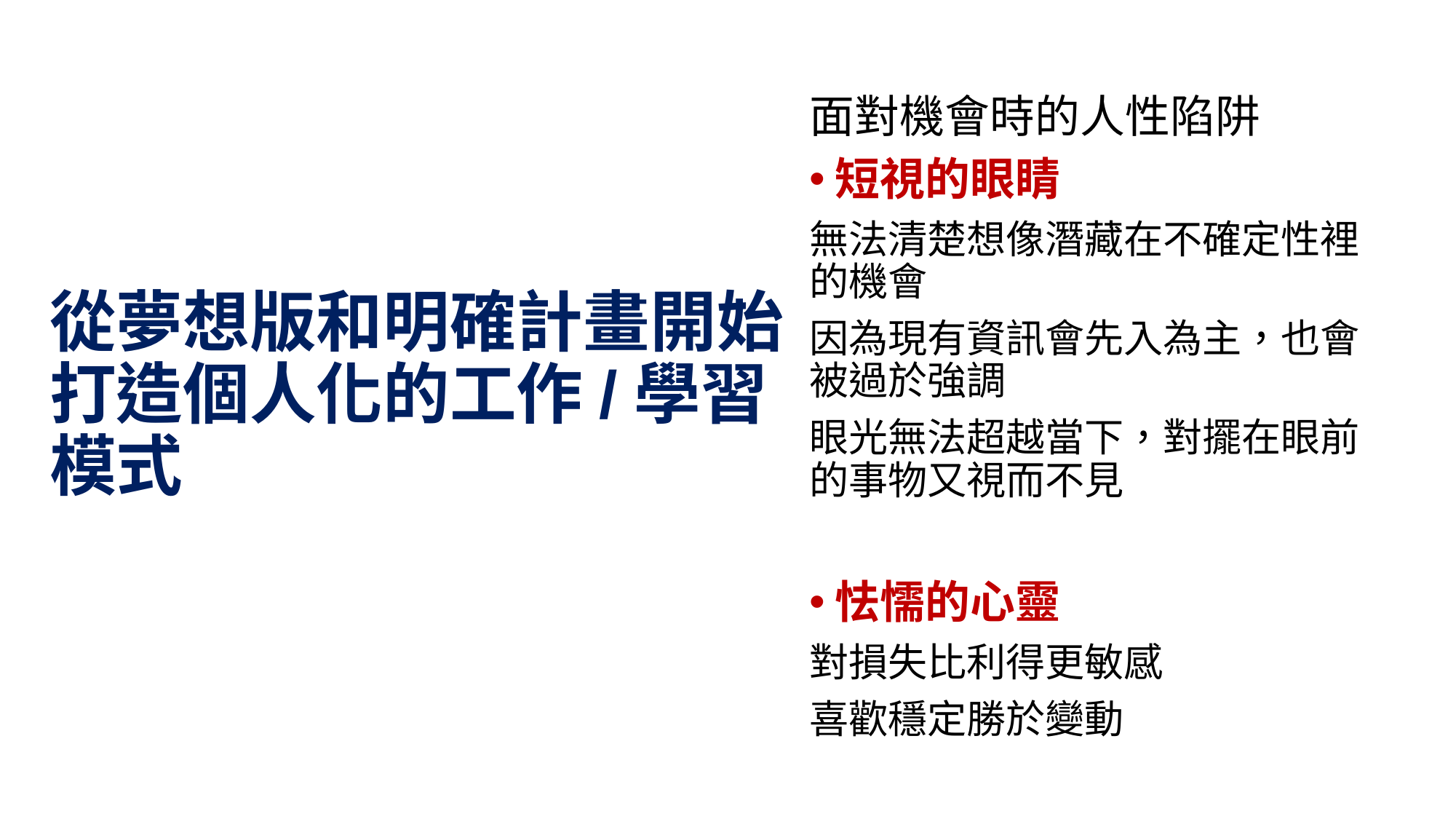

面對機會時的人性陷阱
短視的眼睛
無法清楚想像潛藏在不確定性裡的機會
因為現有資訊會先入為主，也會被過於強調
眼光無法超越當下，對擺在眼前的事物又視而不見

怯懦的心靈
對損失比利得更敏感
喜歡穩定勝於變動
# 從夢想版和明確計畫開始打造個人化的工作/學習模式